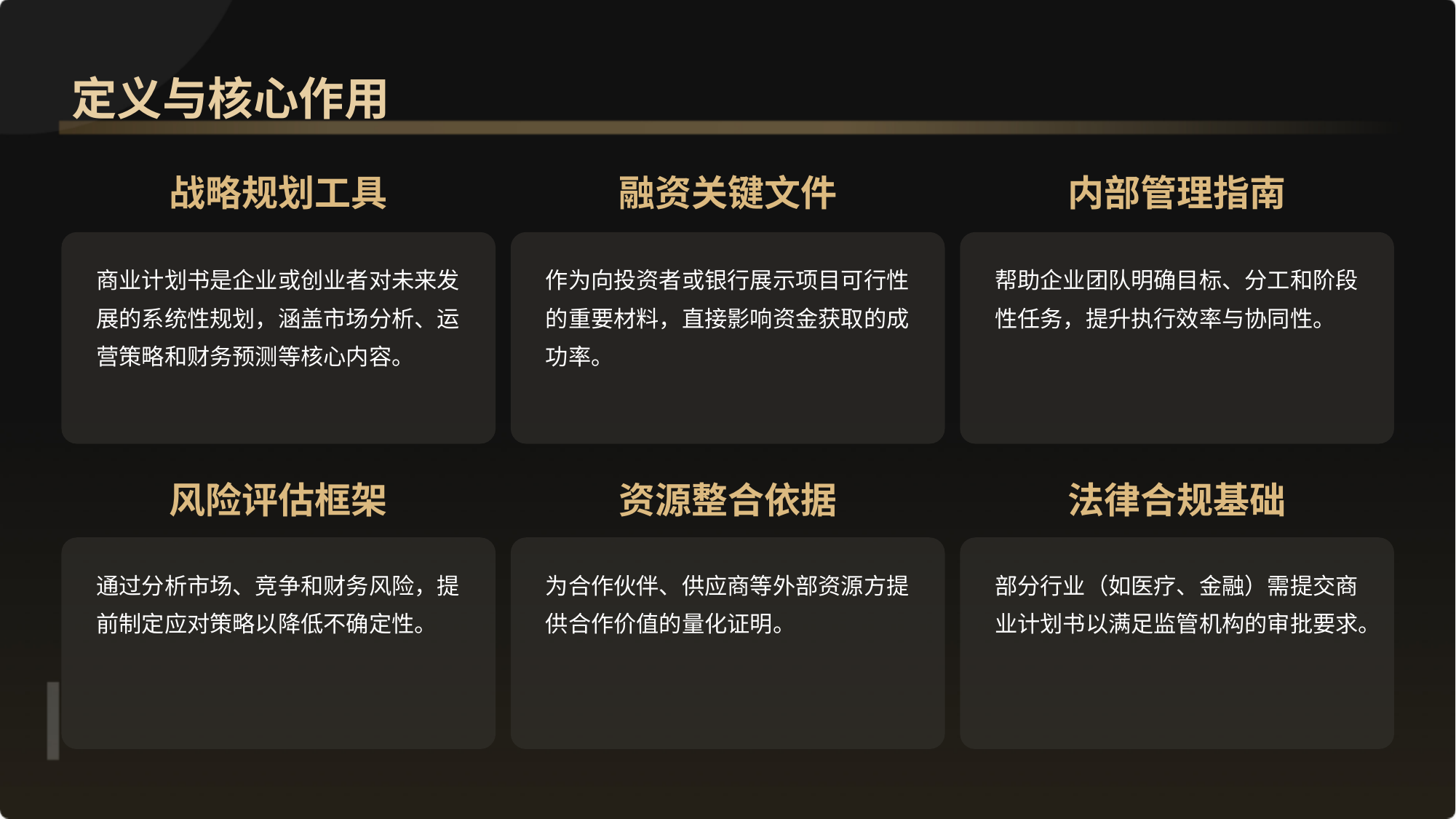

定义与核心作用
战略规划工具
融资关键文件
内部管理指南

商业计划书是企业或创业者对未来发展的系统性规划，涵盖市场分析、运营策略和财务预测等核心内容。
作为向投资者或银行展示项目可行性的重要材料，直接影响资金获取的成功率。
帮助企业团队明确目标、分工和阶段性任务，提升执行效率与协同性。
风险评估框架
资源整合依据
法律合规基础

通过分析市场、竞争和财务风险，提前制定应对策略以降低不确定性。
为合作伙伴、供应商等外部资源方提供合作价值的量化证明。
部分行业（如医疗、金融）需提交商业计划书以满足监管机构的审批要求。